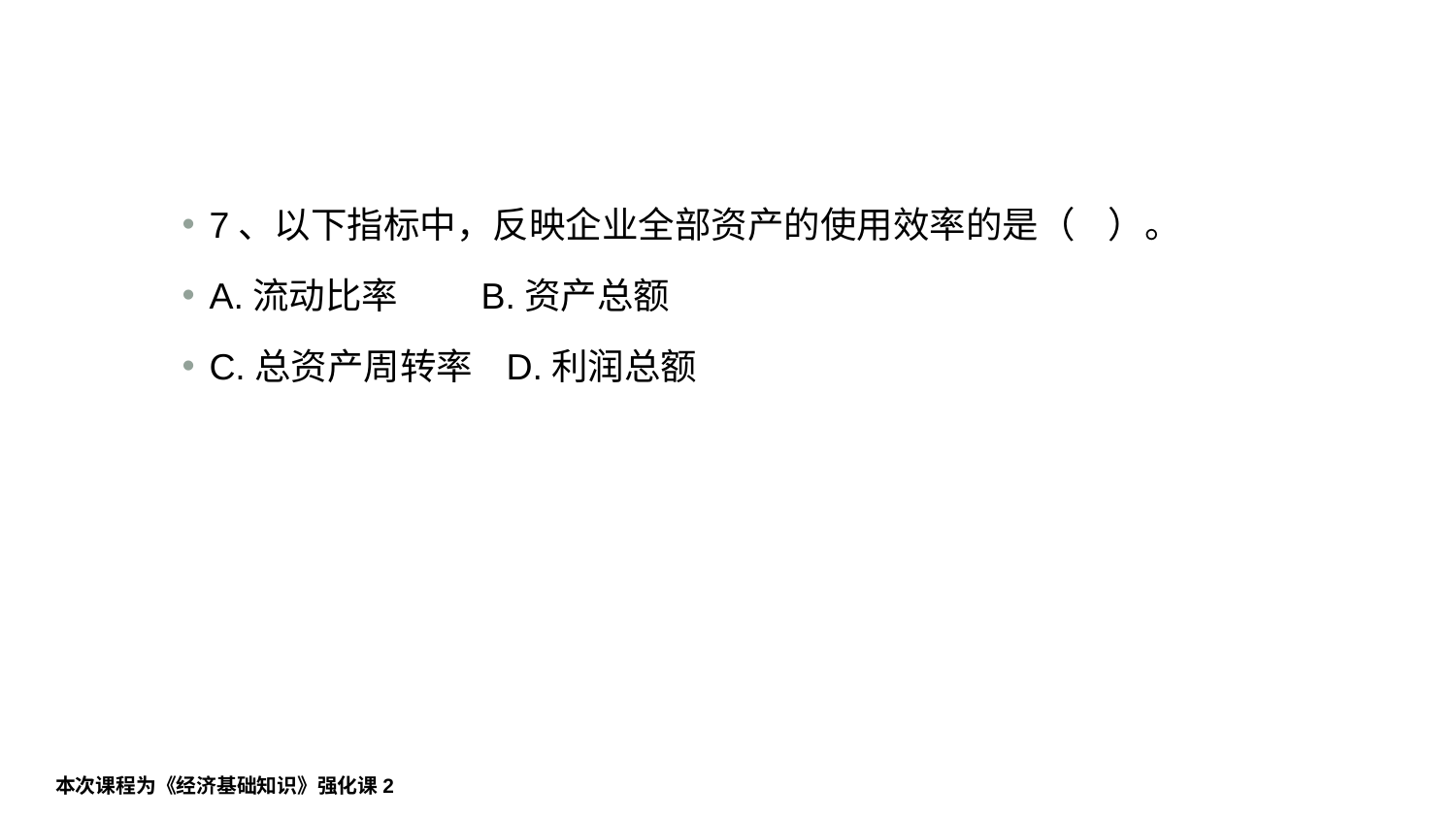

#
7、以下指标中，反映企业全部资产的使用效率的是（    ）。
A.流动比率         B.资产总额
C.总资产周转率   D.利润总额